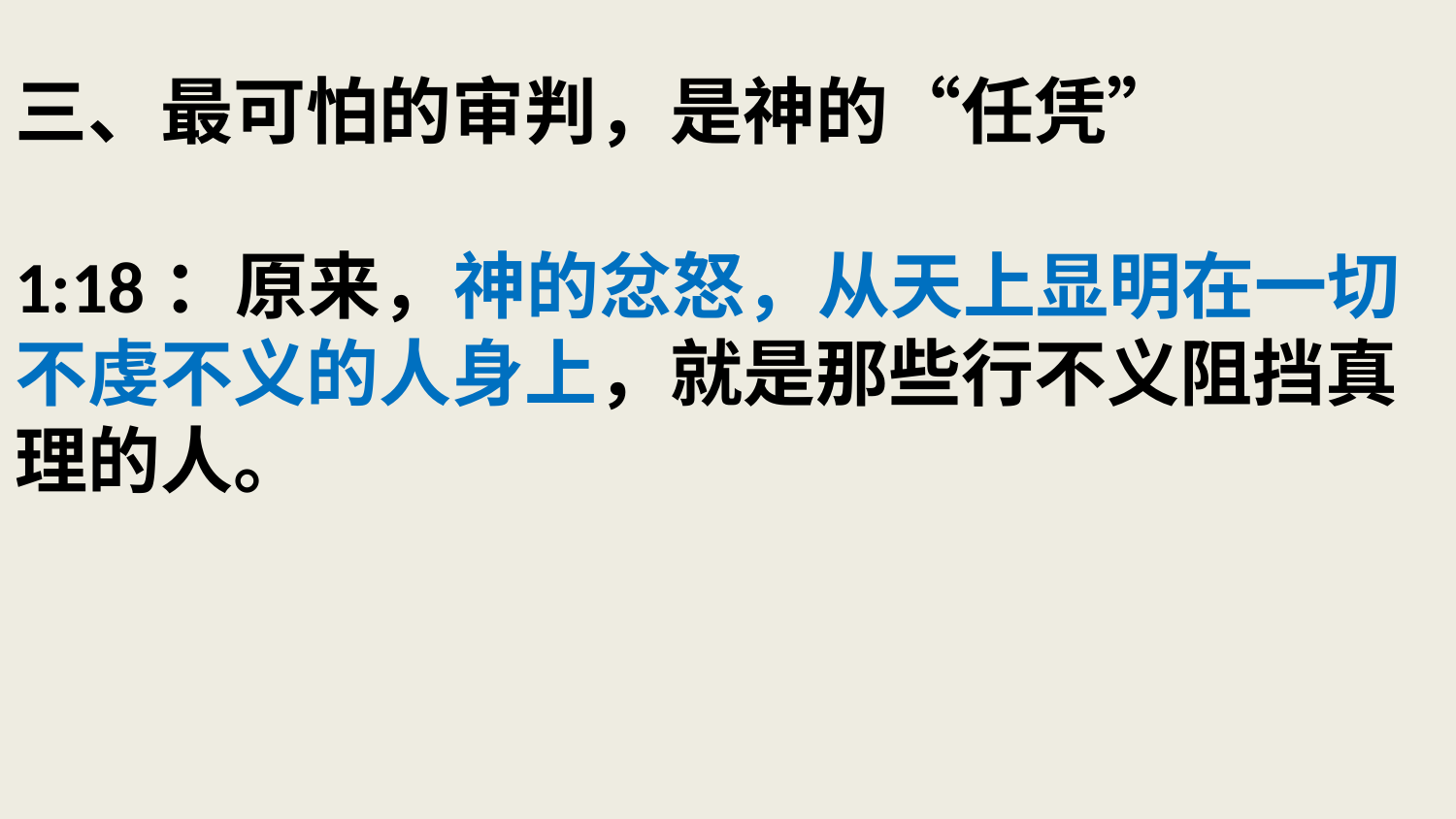

# 三、最可怕的审判，是神的“任凭” 1:18：原来，神的忿怒，从天上显明在一切不虔不义的人身上，就是那些行不义阻挡真理的人。